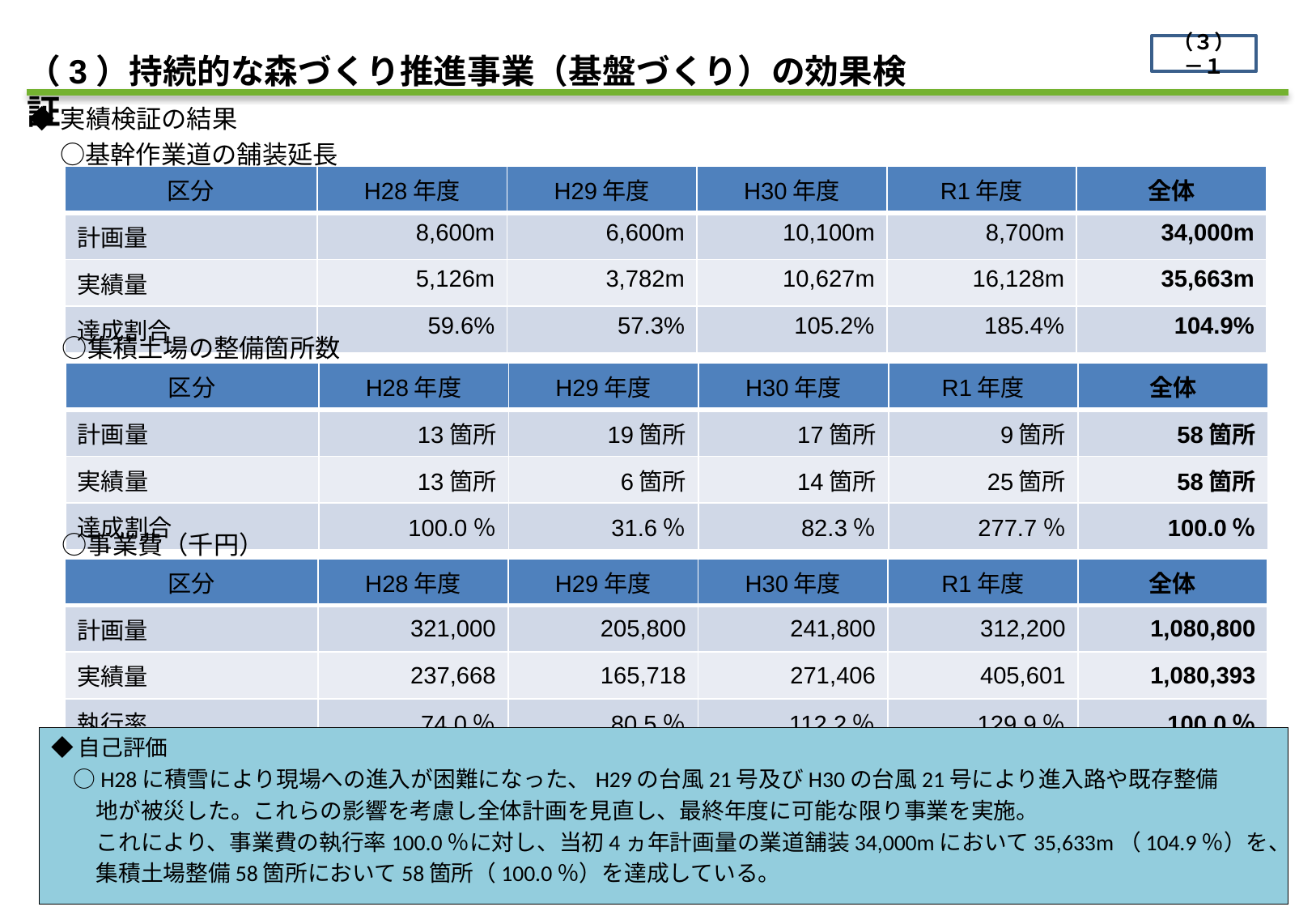

（３）－１
（3）持続的な森づくり推進事業（基盤づくり）の効果検証
◆実績検証の結果
　 ○基幹作業道の舗装延長
| 区分 | H28年度 | H29年度 | H30年度 | R1年度 | 全体 |
| --- | --- | --- | --- | --- | --- |
| 計画量 | 8,600m | 6,600m | 10,100m | 8,700m | 34,000m |
| 実績量 | 5,126m | 3,782m | 10,627m | 16,128m | 35,663m |
| 達成割合 | 59.6% | 57.3% | 105.2% | 185.4% | 104.9% |
　 ○集積土場の整備箇所数
| 区分 | H28年度 | H29年度 | H30年度 | R1年度 | 全体 |
| --- | --- | --- | --- | --- | --- |
| 計画量 | 13箇所 | 19箇所 | 17箇所 | 9箇所 | 58箇所 |
| 実績量 | 13箇所 | 6箇所 | 14箇所 | 25箇所 | 58箇所 |
| 達成割合 | 100.0％ | 31.6％ | 82.3％ | 277.7％ | 100.0％ |
　 ○事業費（千円）
| 区分 | H28年度 | H29年度 | H30年度 | R1年度 | 全体 |
| --- | --- | --- | --- | --- | --- |
| 計画量 | 321,000 | 205,800 | 241,800 | 312,200 | 1,080,800 |
| 実績量 | 237,668 | 165,718 | 271,406 | 405,601 | 1,080,393 |
| 執行率 | 74.0％ | 80.5％ | 112.2％ | 129.9％ | 100.0％ |
◆自己評価
　○H28に積雪により現場への進入が困難になった、H29の台風21号及びH30の台風21号により進入路や既存整備
　　地が被災した。これらの影響を考慮し全体計画を見直し、最終年度に可能な限り事業を実施。
　　これにより、事業費の執行率100.0％に対し、当初4ヵ年計画量の業道舗装34,000mにおいて35,633m（104.9％）を、
　　集積土場整備58箇所において58箇所（100.0％）を達成している。